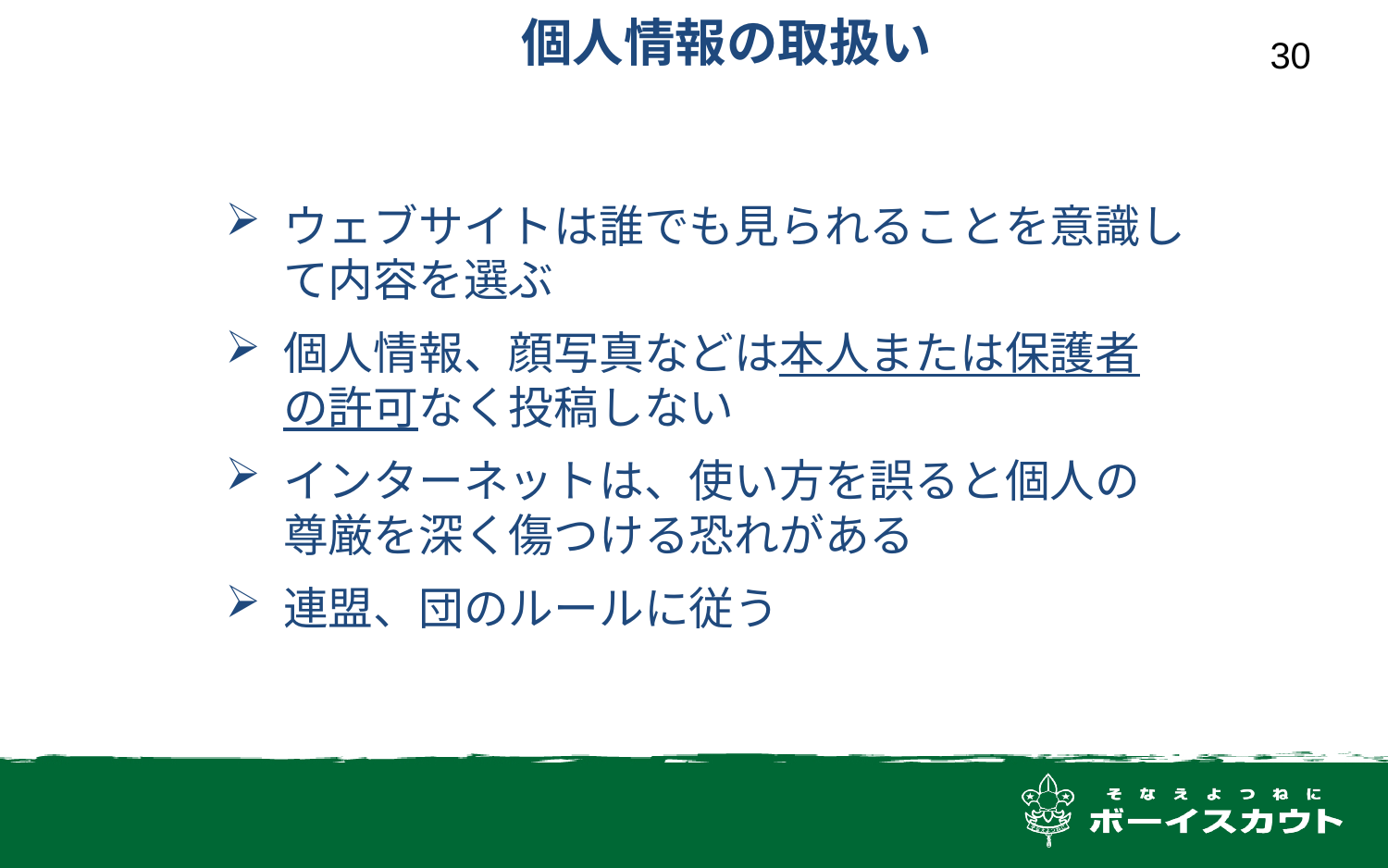

個人情報の取扱い
30
ウェブサイトは誰でも見られることを意識して内容を選ぶ
個人情報、顔写真などは本人または保護者の許可なく投稿しない
インターネットは、使い方を誤ると個人の尊厳を深く傷つける恐れがある
連盟、団のルールに従う